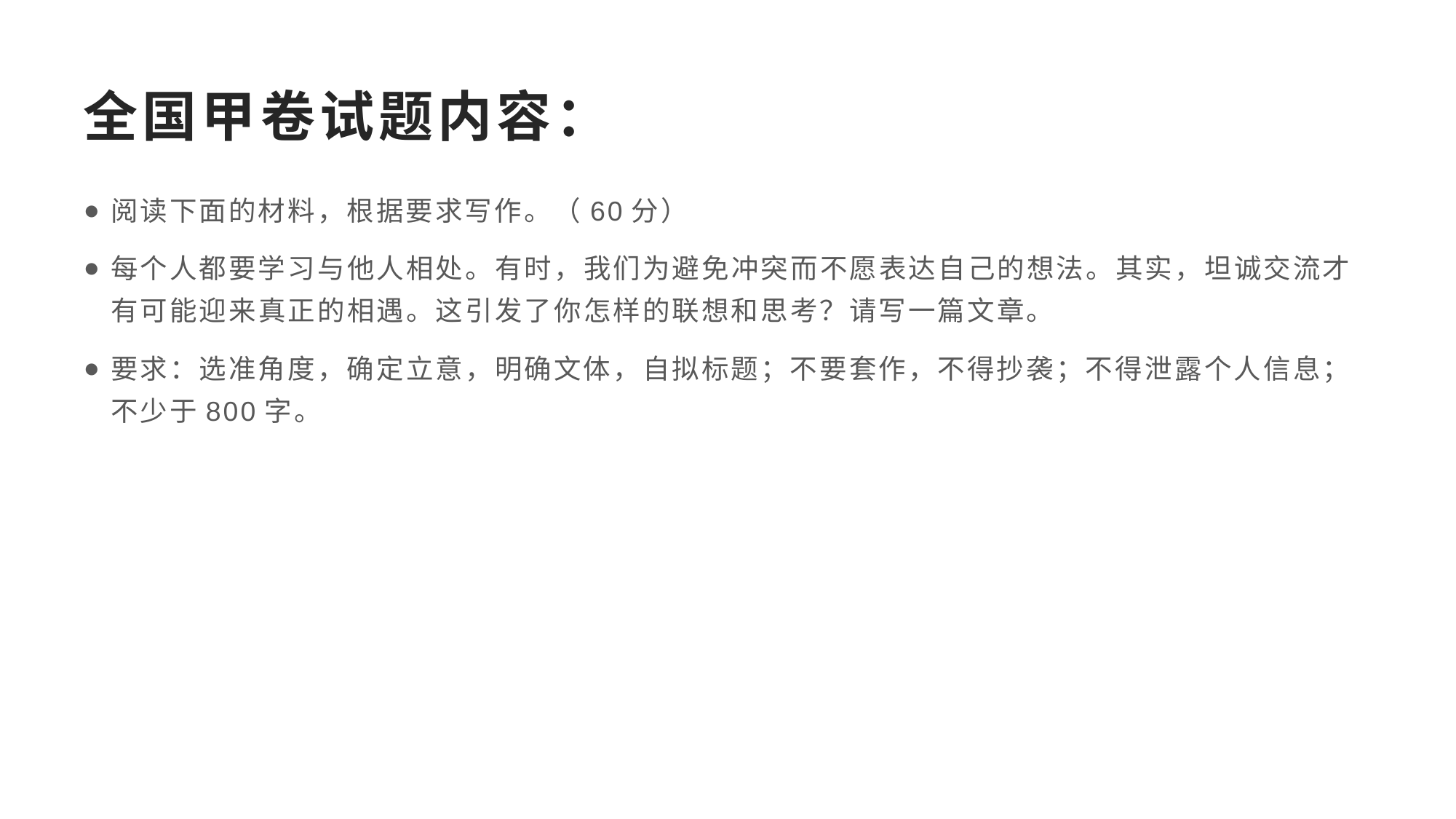

# 全国甲卷试题内容：
阅读下面的材料，根据要求写作。（60分）
每个人都要学习与他人相处。有时，我们为避免冲突而不愿表达自己的想法。其实，坦诚交流才有可能迎来真正的相遇。这引发了你怎样的联想和思考？请写一篇文章。
要求：选准角度，确定立意，明确文体，自拟标题；不要套作，不得抄袭；不得泄露个人信息；不少于800字。